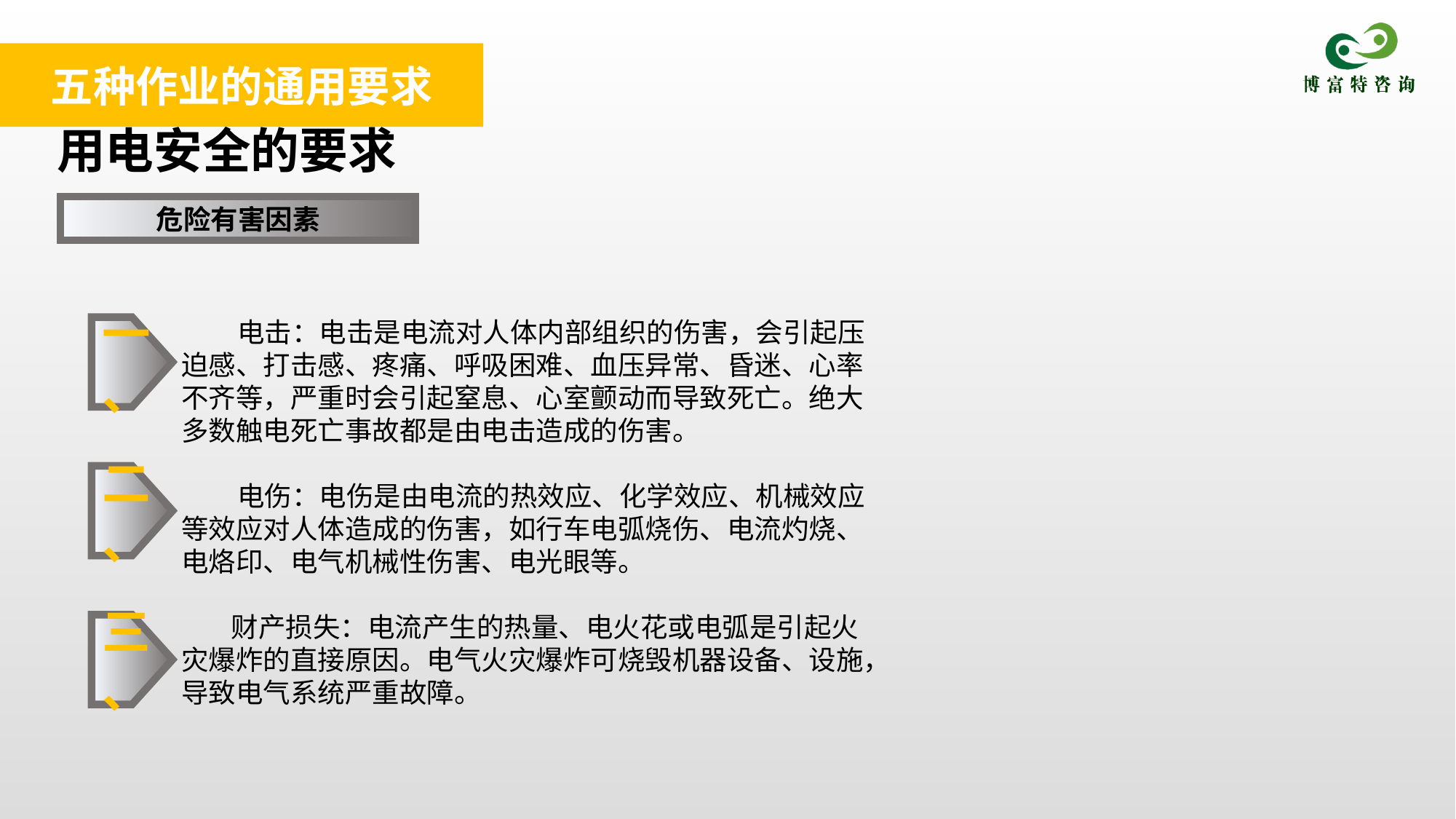

五种作业的通用要求
用电安全的要求
危险有害因素
        电击：电击是电流对人体内部组织的伤害，会引起压迫感、打击感、疼痛、呼吸困难、血压异常、昏迷、心率不齐等，严重时会引起窒息、心室颤动而导致死亡。绝大多数触电死亡事故都是由电击造成的伤害。

        电伤：电伤是由电流的热效应、化学效应、机械效应等效应对人体造成的伤害，如行车电弧烧伤、电流灼烧、电烙印、电气机械性伤害、电光眼等。

       财产损失：电流产生的热量、电火花或电弧是引起火灾爆炸的直接原因。电气火灾爆炸可烧毁机器设备、设施，导致电气系统严重故障。
一、
二、
三、